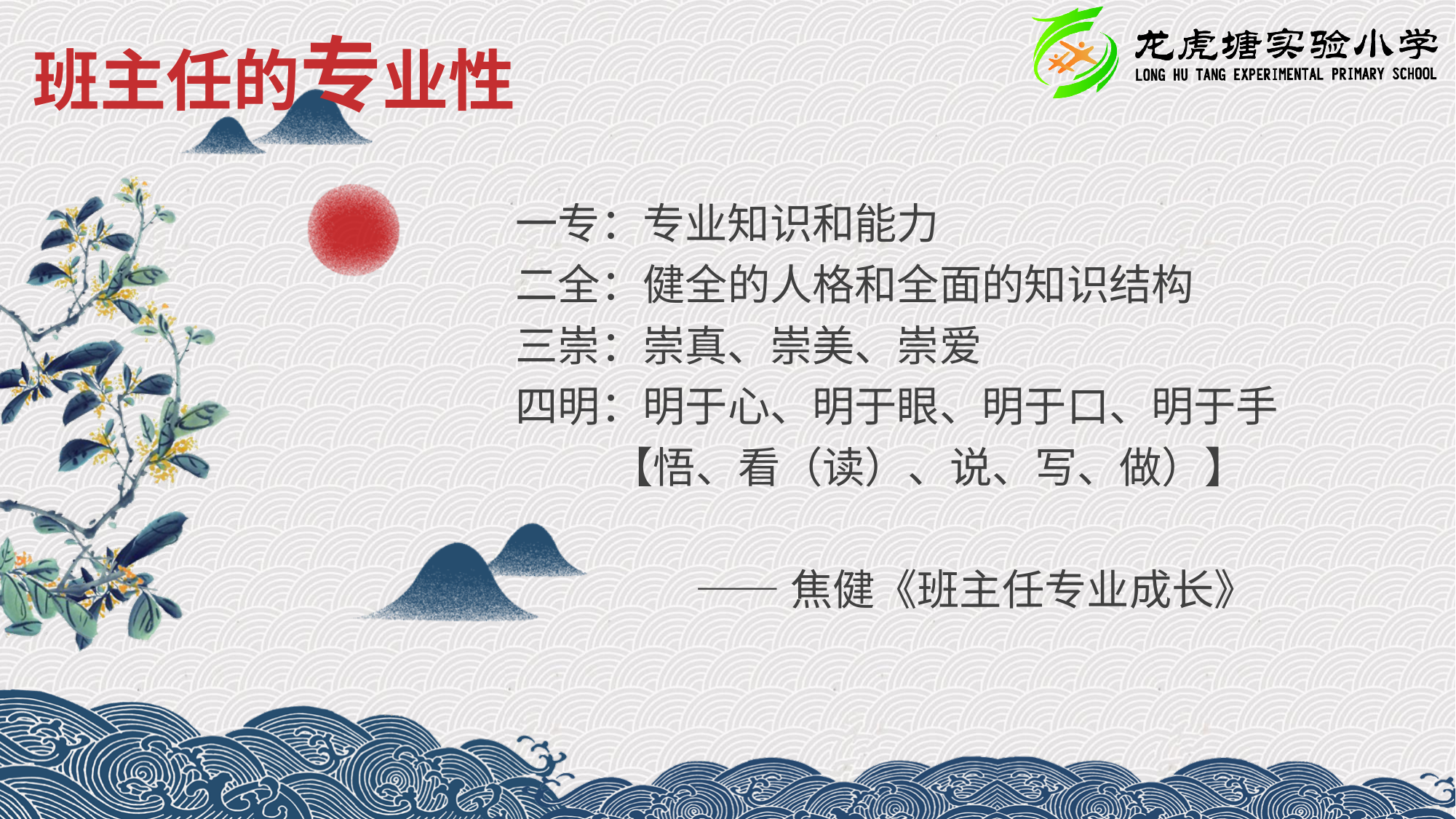

班主任的专业性
一专：专业知识和能力
二全：健全的人格和全面的知识结构
三崇：崇真、崇美、崇爱
四明：明于心、明于眼、明于口、明于手
         【悟、看（读）、说、写、做）】

                   ——焦健《班主任专业成长》